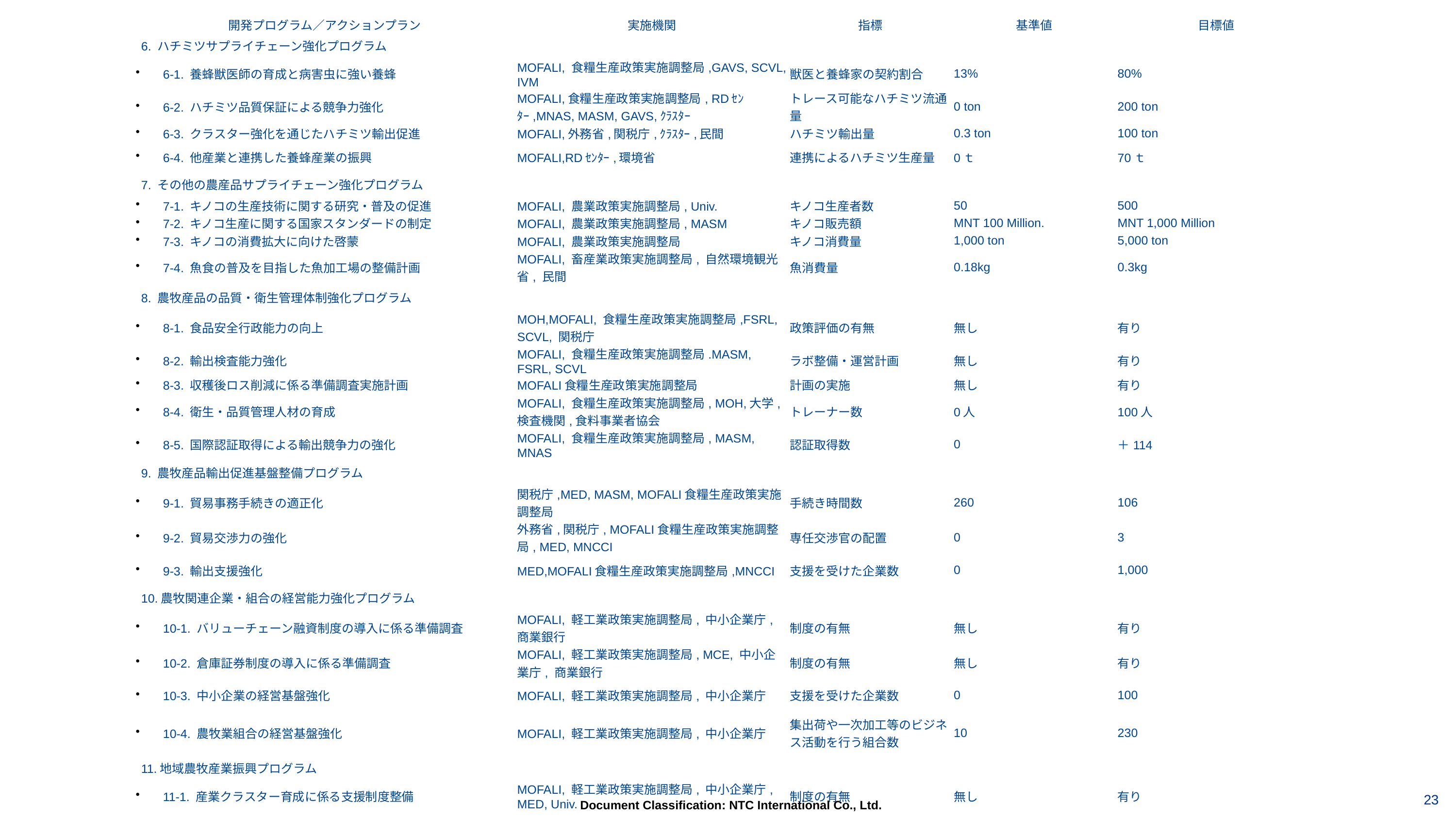

| 開発プログラム／アクションプラン | 実施機関 | 指標 | 基準値 | 目標値 |
| --- | --- | --- | --- | --- |
| 6. ハチミツサプライチェーン強化プログラム |  |  |  |  |
| 6-1. 養蜂獣医師の育成と病害虫に強い養蜂 | MOFALI, 食糧生産政策実施調整局,GAVS, SCVL, IVM | 獣医と養蜂家の契約割合 | 13% | 80% |
| 6-2. ハチミツ品質保証による競争力強化 | MOFALI,食糧生産政策実施調整局, RDｾﾝﾀｰ,MNAS, MASM, GAVS,ｸﾗｽﾀｰ | トレース可能なハチミツ流通量 | 0 ton | 200 ton |
| 6-3. クラスター強化を通じたハチミツ輸出促進 | MOFALI,外務省,関税庁,ｸﾗｽﾀｰ,民間 | ハチミツ輸出量 | 0.3 ton | 100 ton |
| 6-4. 他産業と連携した養蜂産業の振興 | MOFALI,RDｾﾝﾀｰ,環境省 | 連携によるハチミツ生産量 | 0ｔ | 70ｔ |
| 7. その他の農産品サプライチェーン強化プログラム |  |  |  |  |
| 7-1. キノコの生産技術に関する研究・普及の促進 | MOFALI, 農業政策実施調整局, Univ. | キノコ生産者数 | 50 | 500 |
| 7-2. キノコ生産に関する国家スタンダードの制定 | MOFALI, 農業政策実施調整局, MASM | キノコ販売額 | MNT 100 Million. | MNT 1,000 Million |
| 7-3. キノコの消費拡大に向けた啓蒙 | MOFALI, 農業政策実施調整局 | キノコ消費量 | 1,000 ton | 5,000 ton |
| 7-4. 魚食の普及を目指した魚加工場の整備計画 | MOFALI, 畜産業政策実施調整局, 自然環境観光省, 民間 | 魚消費量 | 0.18kg | 0.3kg |
| 8. 農牧産品の品質・衛生管理体制強化プログラム |  |  |  |  |
| 8-1. 食品安全行政能力の向上 | MOH,MOFALI, 食糧生産政策実施調整局,FSRL, SCVL, 関税庁 | 政策評価の有無 | 無し | 有り |
| 8-2. 輸出検査能力強化 | MOFALI, 食糧生産政策実施調整局.MASM, FSRL, SCVL | ラボ整備・運営計画 | 無し | 有り |
| 8-3. 収穫後ロス削減に係る準備調査実施計画 | MOFALI食糧生産政策実施調整局 | 計画の実施 | 無し | 有り |
| 8-4. 衛生・品質管理人材の育成 | MOFALI, 食糧生産政策実施調整局, MOH,大学,検査機関,食料事業者協会 | トレーナー数 | 0人 | 100人 |
| 8-5. 国際認証取得による輸出競争力の強化 | MOFALI, 食糧生産政策実施調整局, MASM, MNAS | 認証取得数 | 0 | ＋114 |
| 9. 農牧産品輸出促進基盤整備プログラム |  |  |  |  |
| 9-1. 貿易事務手続きの適正化 | 関税庁,MED, MASM, MOFALI食糧生産政策実施調整局 | 手続き時間数 | 260 | 106 |
| 9-2. 貿易交渉力の強化 | 外務省,関税庁, MOFALI食糧生産政策実施調整局, MED, MNCCI | 専任交渉官の配置 | 0 | 3 |
| 9-3. 輸出支援強化 | MED,MOFALI食糧生産政策実施調整局,MNCCI | 支援を受けた企業数 | 0 | 1,000 |
| 10.農牧関連企業・組合の経営能力強化プログラム |  |  |  |  |
| 10-1. バリューチェーン融資制度の導入に係る準備調査 | MOFALI, 軽工業政策実施調整局, 中小企業庁, 商業銀行 | 制度の有無 | 無し | 有り |
| 10-2. 倉庫証券制度の導入に係る準備調査 | MOFALI, 軽工業政策実施調整局, MCE, 中小企業庁, 商業銀行 | 制度の有無 | 無し | 有り |
| 10-3. 中小企業の経営基盤強化 | MOFALI, 軽工業政策実施調整局, 中小企業庁 | 支援を受けた企業数 | 0 | 100 |
| 10-4. 農牧業組合の経営基盤強化 | MOFALI, 軽工業政策実施調整局, 中小企業庁 | 集出荷や一次加工等のビジネス活動を行う組合数 | 10 | 230 |
| 11.地域農牧産業振興プログラム |  |  |  |  |
| 11-1. 産業クラスター育成に係る支援制度整備 | MOFALI, 軽工業政策実施調整局, 中小企業庁, MED, Univ. | 制度の有無 | 無し | 有り |
| 11-2. 市場競争力向上のための産学連携強化 | MOFALI, 軽工業政策実施調整局, 中小企業庁 | 制度の有無 | 無し | 有り |
| 11-3. 一村一品運動推進 | MOFALI, 軽工業政策実施調整局, 中小企業庁, MED, MNCCI | 一村一品運動を開始した自治体数 | 0 | 22 |